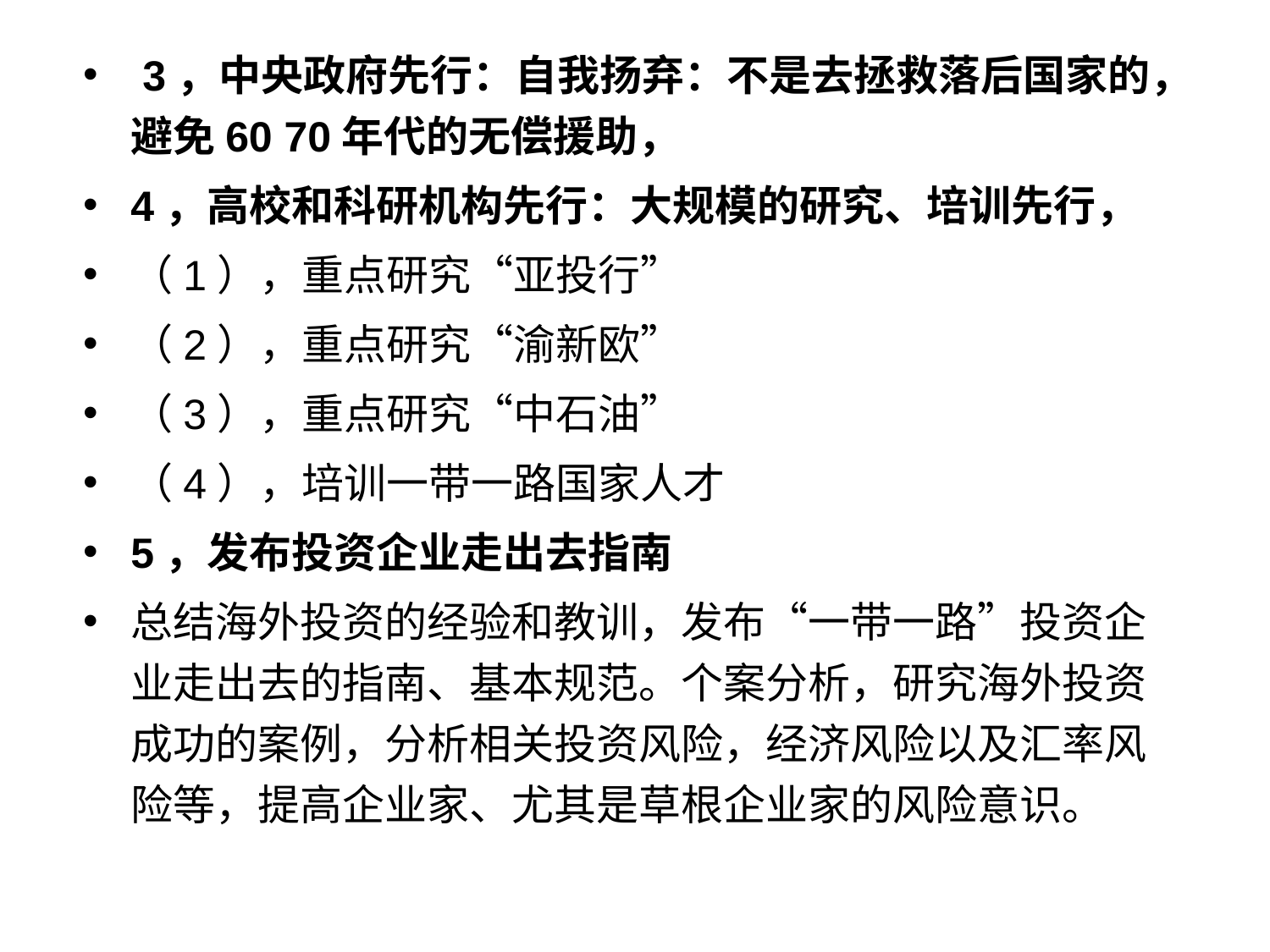

3，中央政府先行：自我扬弃：不是去拯救落后国家的，避免60 70年代的无偿援助，
4，高校和科研机构先行：大规模的研究、培训先行，
（1），重点研究“亚投行”
（2），重点研究“渝新欧”
（3），重点研究“中石油”
（4），培训一带一路国家人才
5，发布投资企业走出去指南
总结海外投资的经验和教训，发布“一带一路”投资企业走出去的指南、基本规范。个案分析，研究海外投资成功的案例，分析相关投资风险，经济风险以及汇率风险等，提高企业家、尤其是草根企业家的风险意识。